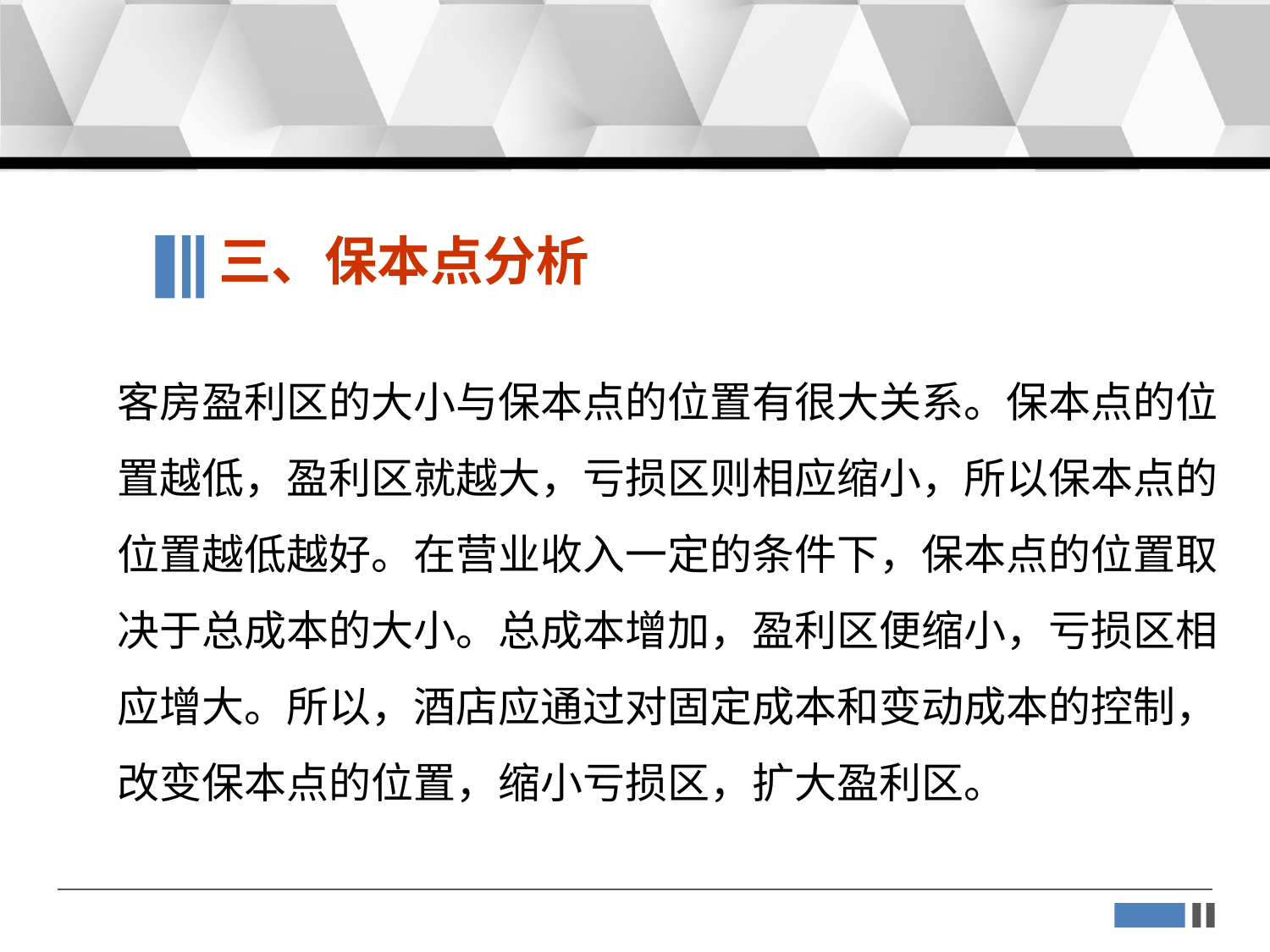

三、保本点分析

客房盈利区的大小与保本点的位置有很大关系。保本点的位置越低，盈利区就越大，亏损区则相应缩小，所以保本点的位置越低越好。在营业收入一定的条件下，保本点的位置取决于总成本的大小。总成本增加，盈利区便缩小，亏损区相应增大。所以，酒店应通过对固定成本和变动成本的控制，改变保本点的位置，缩小亏损区，扩大盈利区。